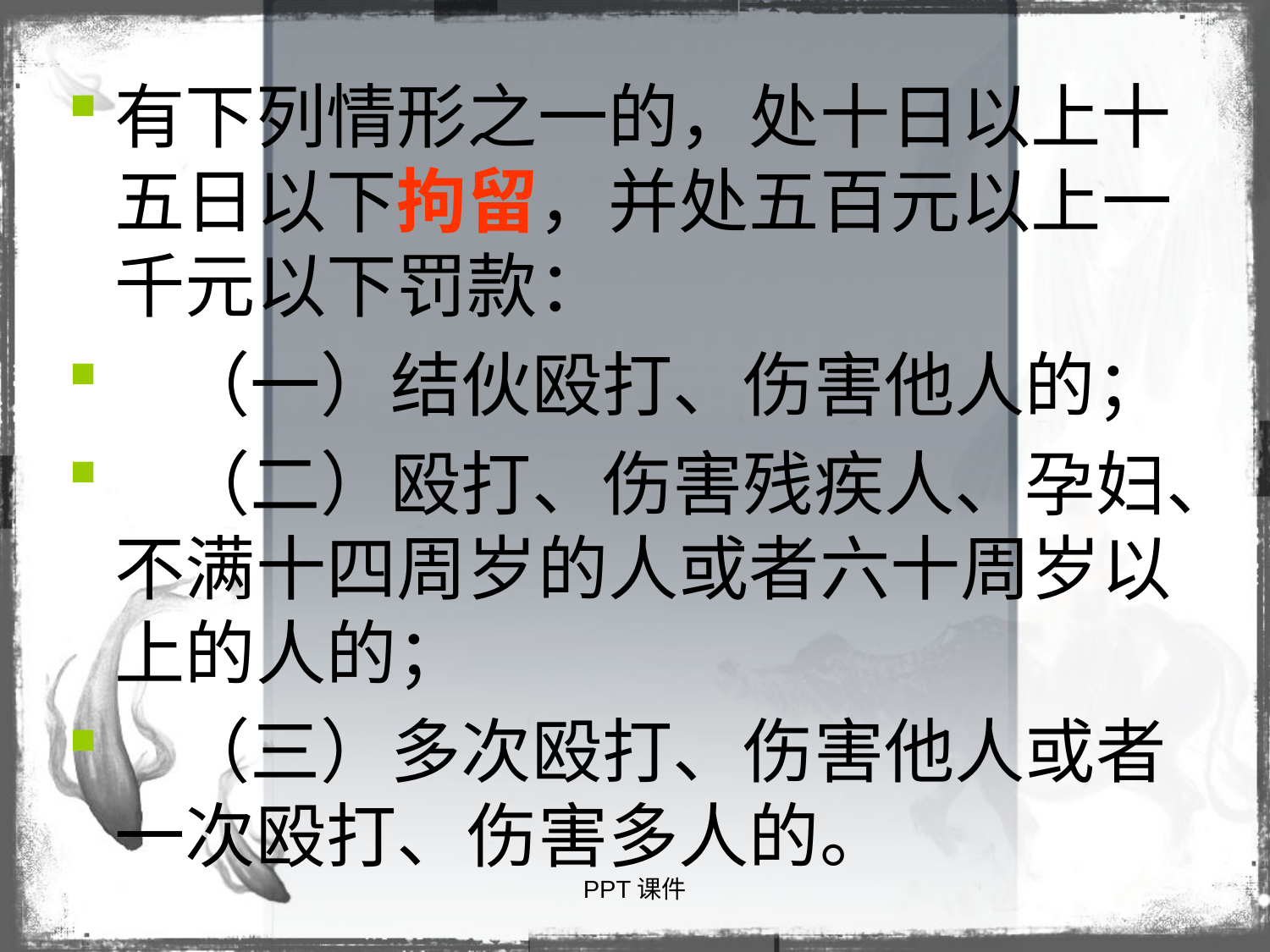

有下列情形之一的，处十日以上十五日以下拘留，并处五百元以上一千元以下罚款：
   （一）结伙殴打、伤害他人的；
   （二）殴打、伤害残疾人、孕妇、不满十四周岁的人或者六十周岁以上的人的；
   （三）多次殴打、伤害他人或者一次殴打、伤害多人的。

PPT课件
15